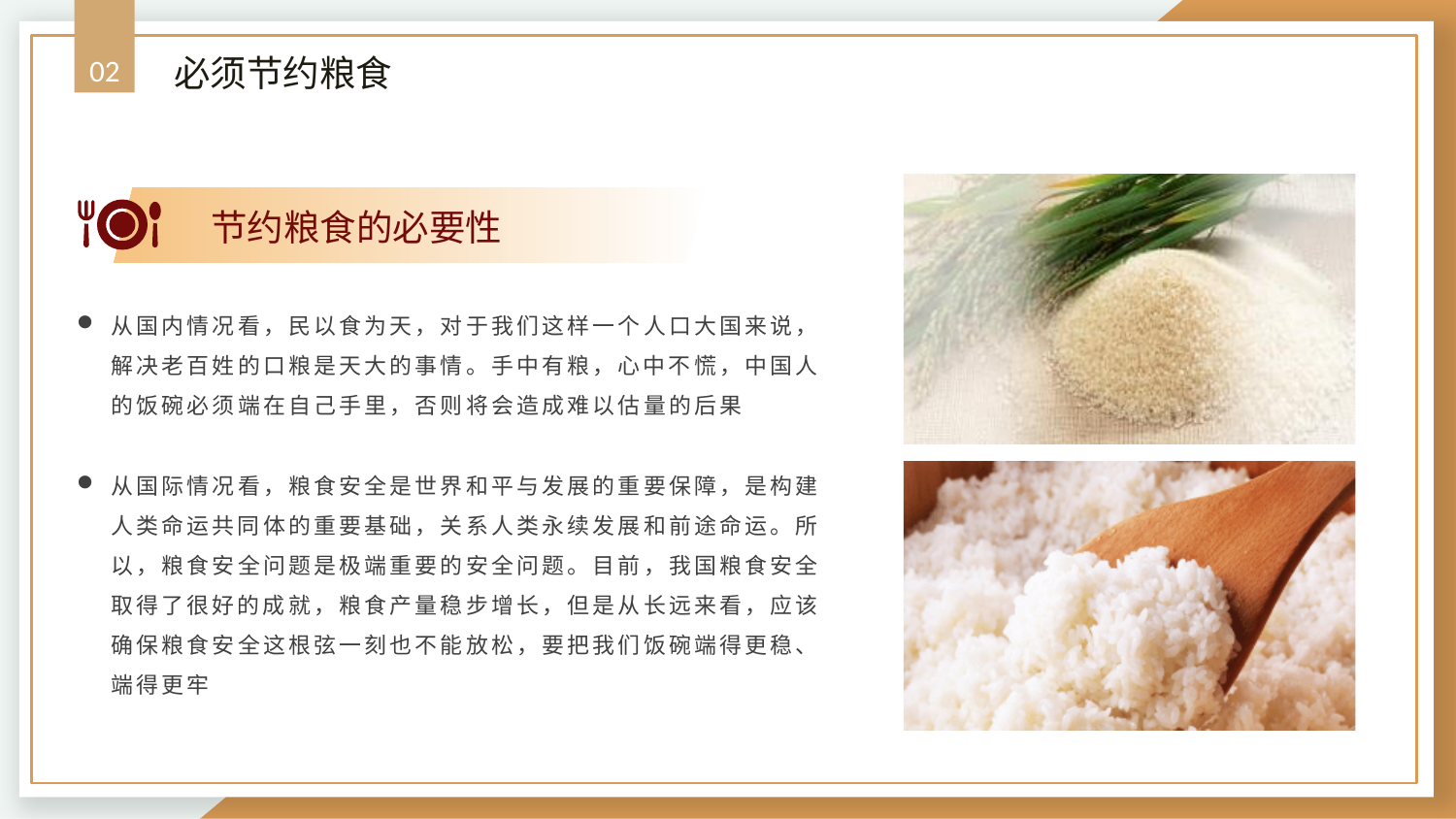

必须节约粮食
02

节约粮食的必要性

从国内情况看，民以食为天，对于我们这样一个人口大国来说，解决老百姓的口粮是天大的事情。手中有粮，心中不慌，中国人的饭碗必须端在自己手里，否则将会造成难以估量的后果
从国际情况看，粮食安全是世界和平与发展的重要保障，是构建人类命运共同体的重要基础，关系人类永续发展和前途命运。所以，粮食安全问题是极端重要的安全问题。目前，我国粮食安全取得了很好的成就，粮食产量稳步增长，但是从长远来看，应该确保粮食安全这根弦一刻也不能放松，要把我们饭碗端得更稳、端得更牢